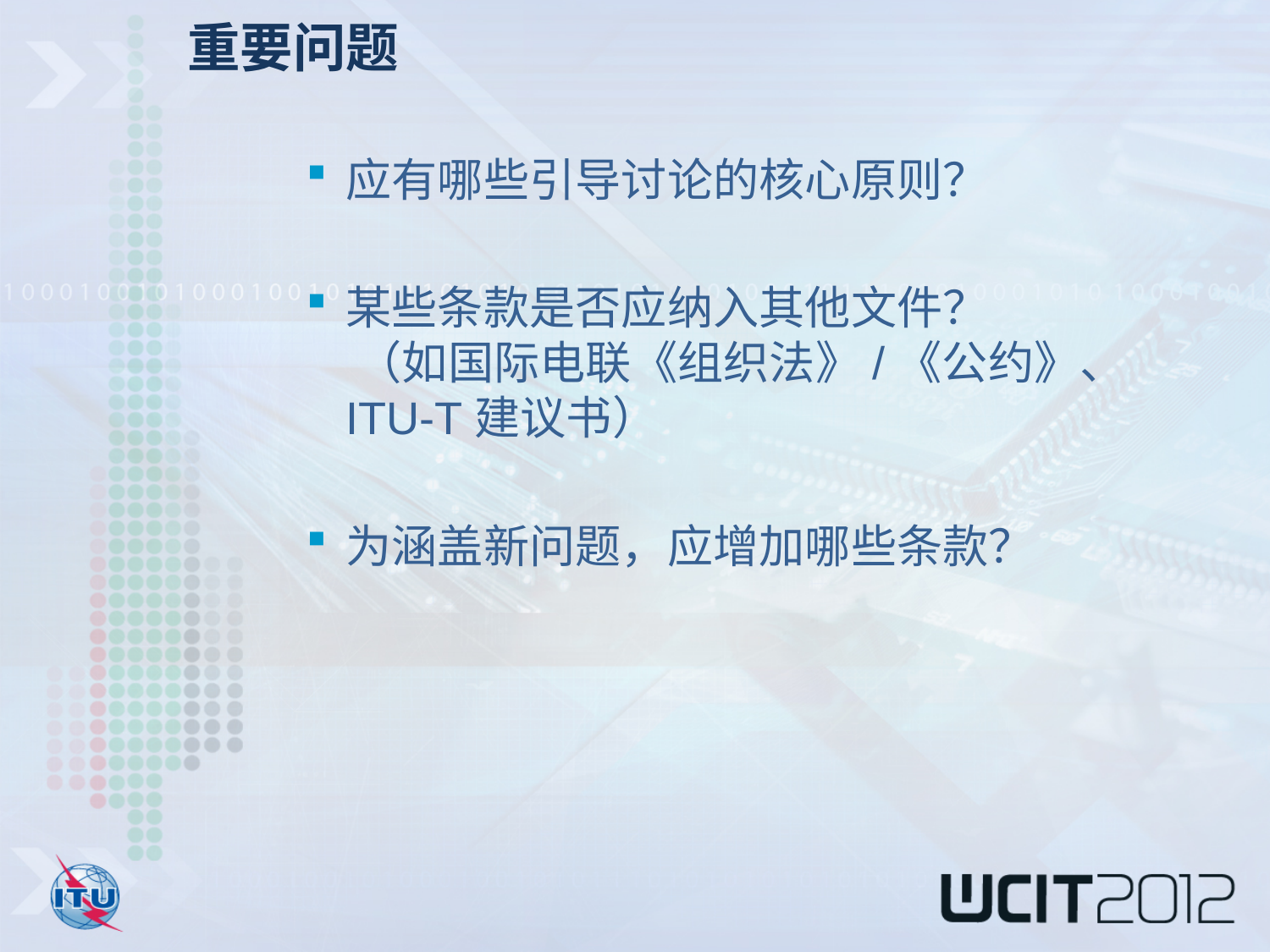

重要问题
应有哪些引导讨论的核心原则？

某些条款是否应纳入其他文件？
 （如国际电联《组织法》/《公约》、ITU-T建议书）

为涵盖新问题，应增加哪些条款？